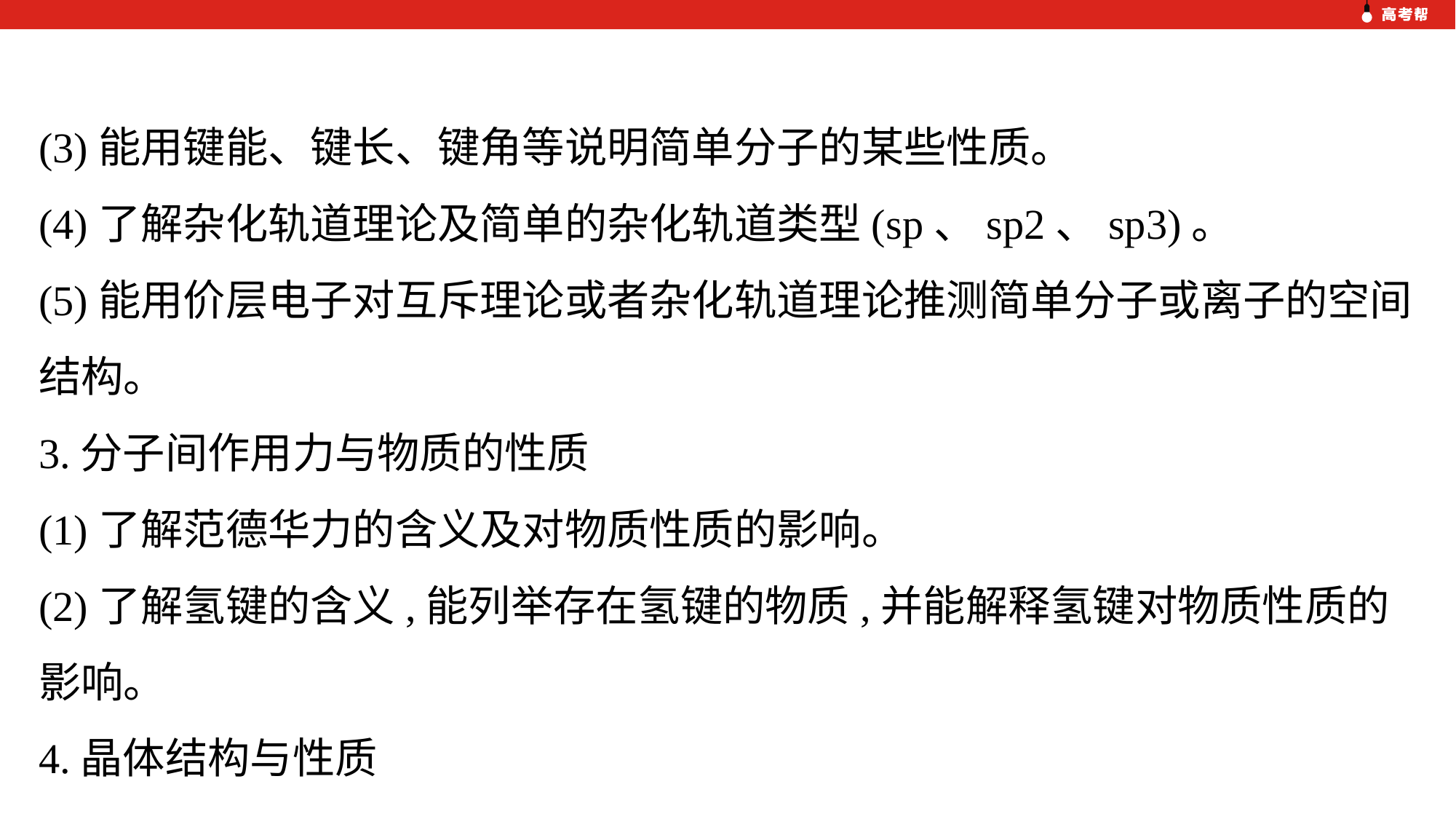

(3)能用键能、键长、键角等说明简单分子的某些性质。
(4)了解杂化轨道理论及简单的杂化轨道类型(sp、sp2、sp3)。
(5)能用价层电子对互斥理论或者杂化轨道理论推测简单分子或离子的空间结构。
3.分子间作用力与物质的性质
(1)了解范德华力的含义及对物质性质的影响。
(2)了解氢键的含义,能列举存在氢键的物质,并能解释氢键对物质性质的影响。
4.晶体结构与性质